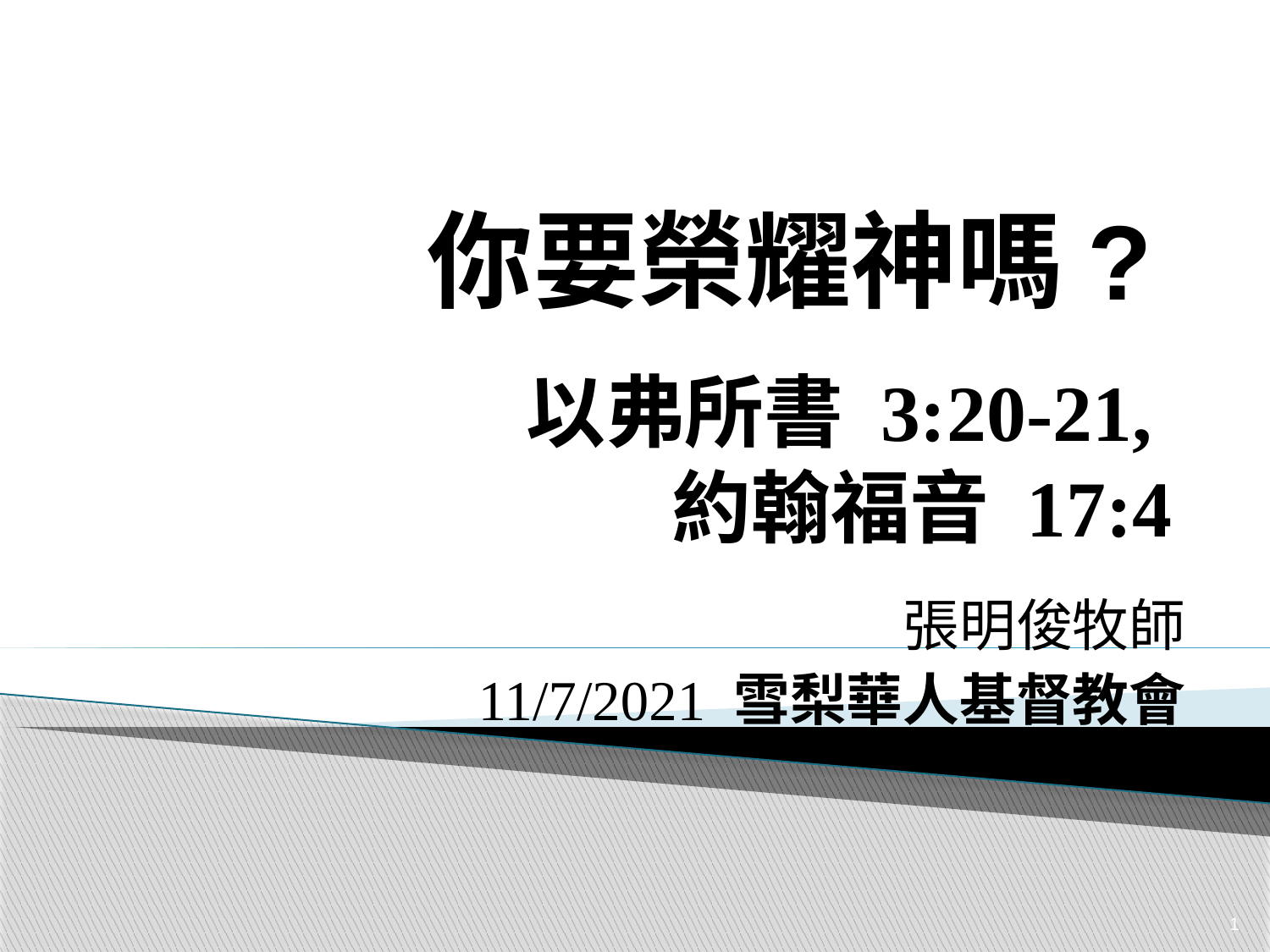

# 你要榮耀神嗎?
以弗所書 3:20-21,
約翰福音 17:4

張明俊牧師
11/7/2021 雪梨華人基督教會
1